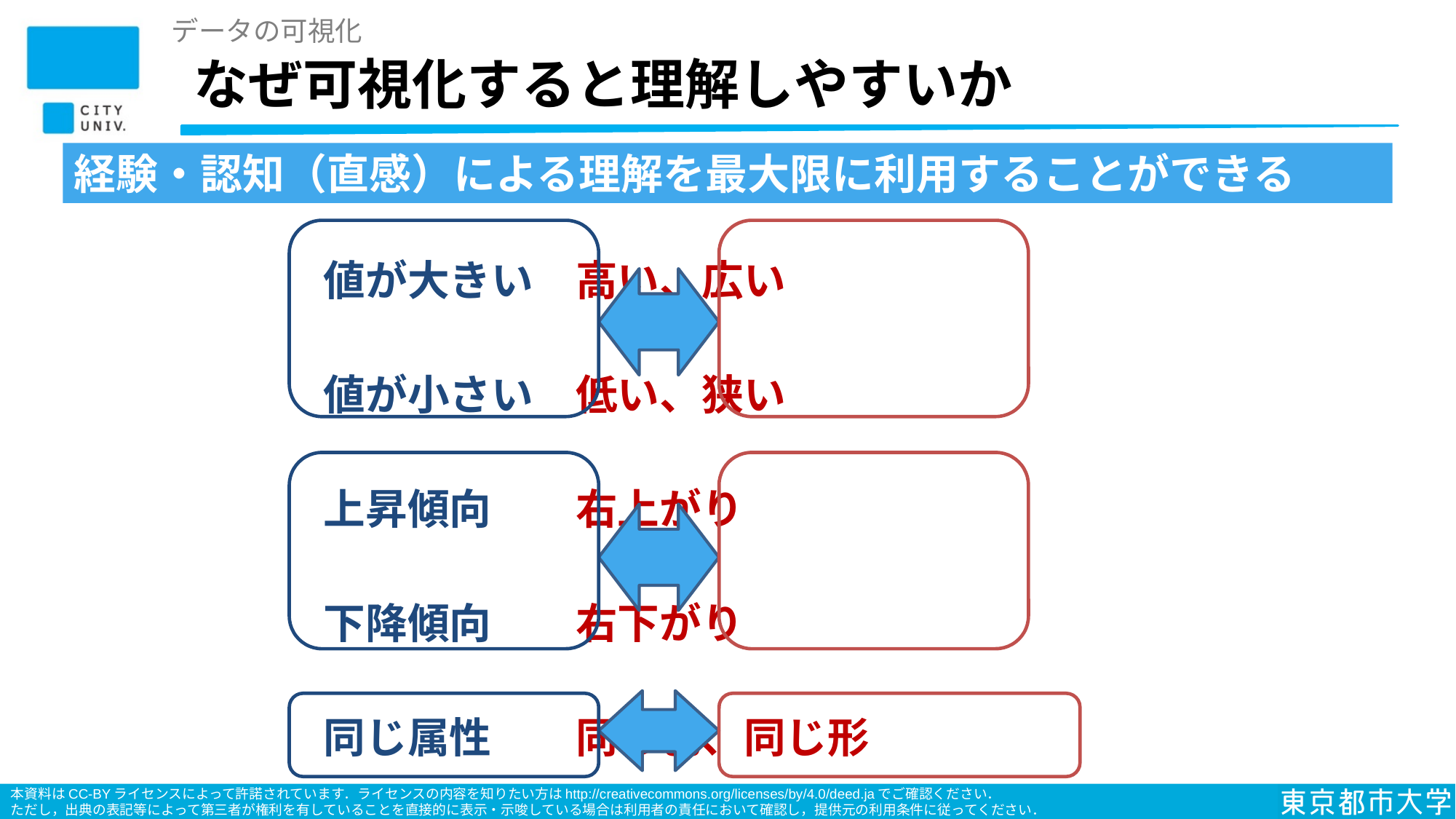

データの可視化

# なぜ可視化すると理解しやすいか
経験・認知（直感）による理解を最大限に利用することができる
値が大きい			高い、広い
値が小さい			低い、狭い
上昇傾向			右上がり
下降傾向			右下がり
同じ属性			同じ色、同じ形